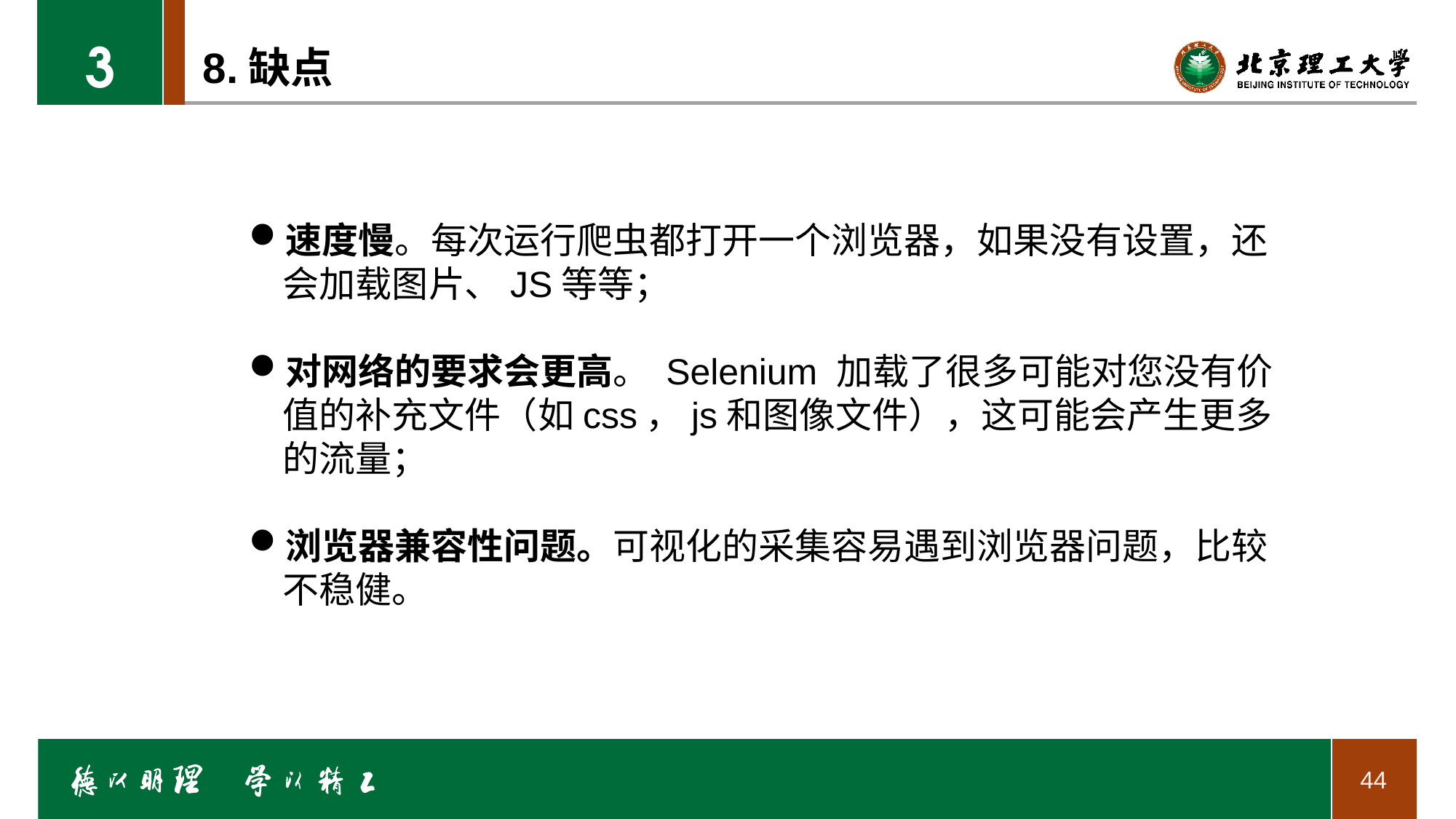

3
# 8.缺点
速度慢。每次运行爬虫都打开一个浏览器，如果没有设置，还会加载图片、JS等等；

对网络的要求会更高。 Selenium 加载了很多可能对您没有价值的补充文件（如css，js和图像文件），这可能会产生更多的流量；

浏览器兼容性问题。可视化的采集容易遇到浏览器问题，比较不稳健。